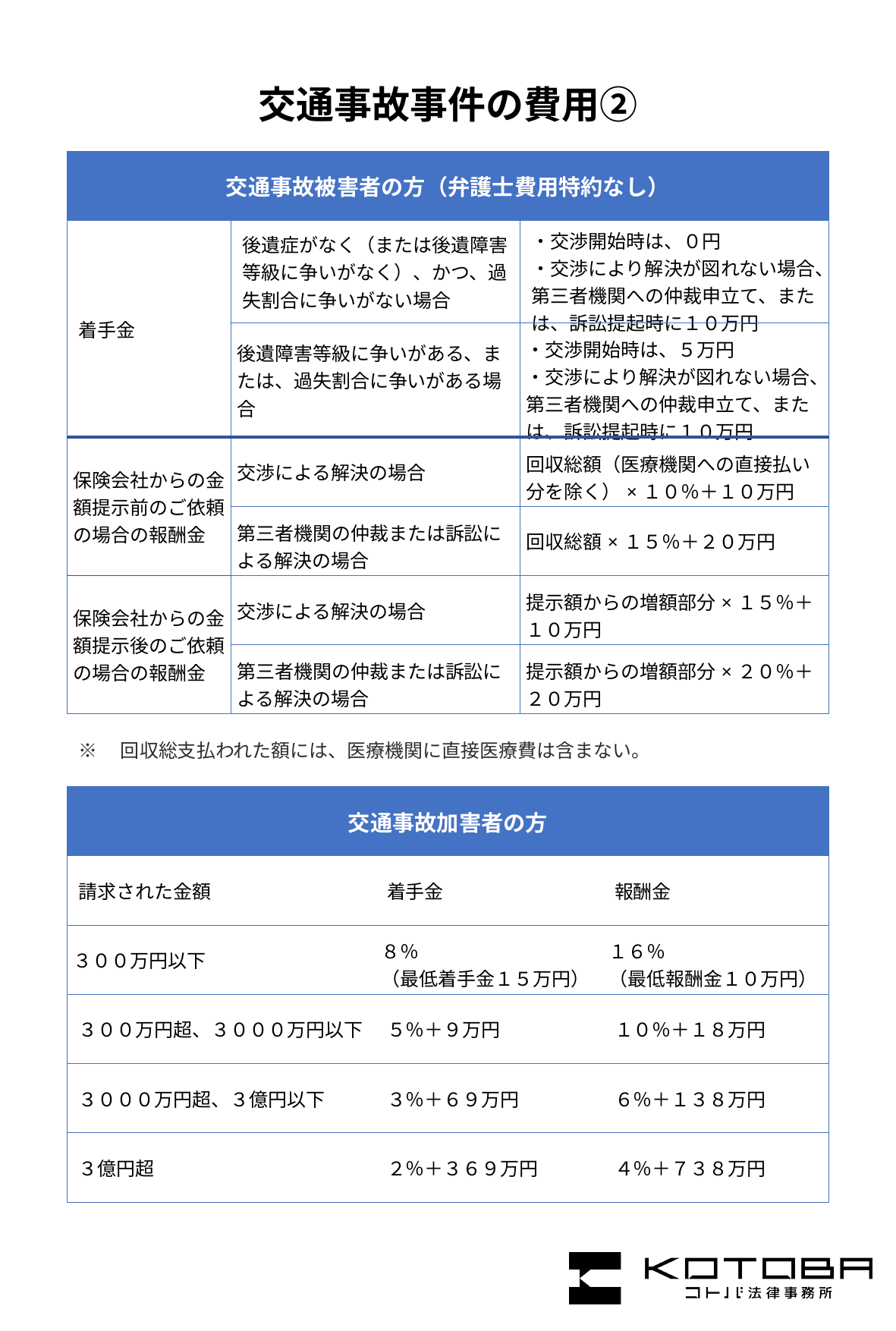

交通事故事件の費用②
| 交通事故被害者の方（弁護士費用特約なし） |  |  |
| --- | --- | --- |
| 着手金 | 後遺症がなく（または後遺障害等級に争いがなく）、かつ、過失割合に争いがない場合 | ・交渉開始時は、０円 ・交渉により解決が図れない場合、第三者機関への仲裁申立て、または、訴訟提起時に１０万円 |
|  | 後遺障害等級に争いがある、または、過失割合に争いがある場合 | ・交渉開始時は、５万円 ・交渉により解決が図れない場合、第三者機関への仲裁申立て、または、訴訟提起時に１０万円 |
| 保険会社からの金額提示前のご依頼の場合の報酬金 | 交渉による解決の場合 | 回収総額（医療機関への直接払い分を除く）×１０％＋１０万円 |
|  | 第三者機関の仲裁または訴訟による解決の場合 | 回収総額×１５％＋２０万円 |
| 保険会社からの金額提示後のご依頼の場合の報酬金 | 交渉による解決の場合 | 提示額からの増額部分×１５％＋１０万円 |
|  | 第三者機関の仲裁または訴訟による解決の場合 | 提示額からの増額部分×２０％＋２０万円 |
※　回収総支払われた額には、医療機関に直接医療費は含まない。
| 交通事故加害者の方 |  |  |
| --- | --- | --- |
| 請求された金額 | 着手金 | 報酬金 |
| ３００万円以下 | ８％ （最低着手金１５万円） | １６％ （最低報酬金１０万円） |
| ３００万円超、３０００万円以下 | ５％＋９万円 | １０％＋１８万円 |
| ３０００万円超、３億円以下 | ３％＋６９万円 | ６％＋１３８万円 |
| ３億円超 | ２％＋３６９万円 | ４％＋７３８万円 |